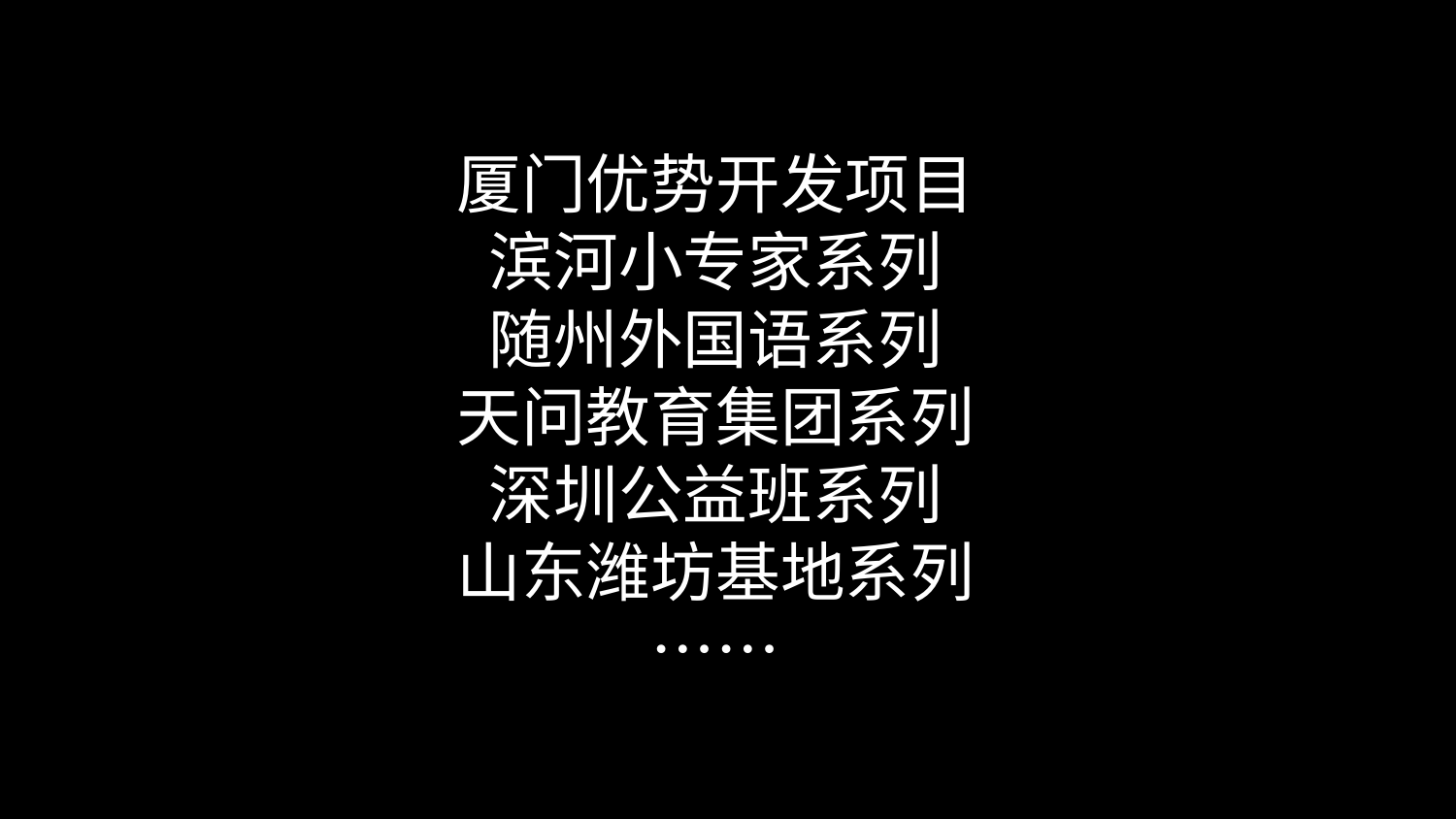

# 厦门优势开发项目 滨河小专家系列 随州外国语系列 天问教育集团系列 深圳公益班系列 山东潍坊基地系列 ……